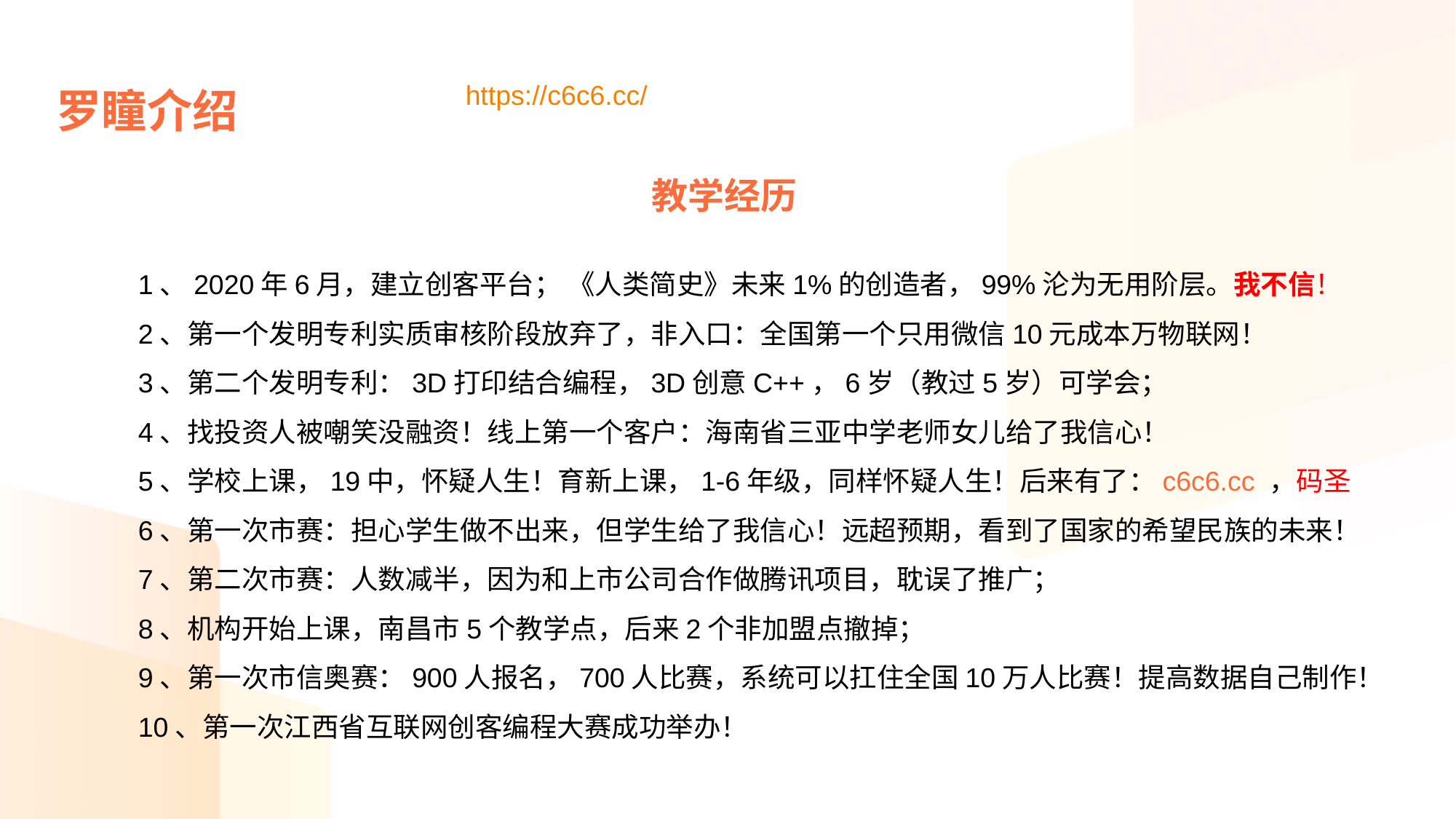

罗瞳介绍
https://c6c6.cc/
教学经历
1、2020年6月，建立创客平台； 《人类简史》未来1%的创造者，99%沦为无用阶层。我不信！
2、第一个发明专利实质审核阶段放弃了，非入口：全国第一个只用微信10元成本万物联网！
3、第二个发明专利：3D打印结合编程，3D创意C++，6岁（教过5岁）可学会；
4、找投资人被嘲笑没融资！线上第一个客户：海南省三亚中学老师女儿给了我信心！
5、学校上课，19中，怀疑人生！育新上课，1-6年级，同样怀疑人生！后来有了：c6c6.cc ，码圣
6、第一次市赛：担心学生做不出来，但学生给了我信心！远超预期，看到了国家的希望民族的未来！
7、第二次市赛：人数减半，因为和上市公司合作做腾讯项目，耽误了推广；
8、机构开始上课，南昌市5个教学点，后来2个非加盟点撤掉；
9、第一次市信奥赛：900人报名，700人比赛，系统可以扛住全国10万人比赛！提高数据自己制作！
10、第一次江西省互联网创客编程大赛成功举办！